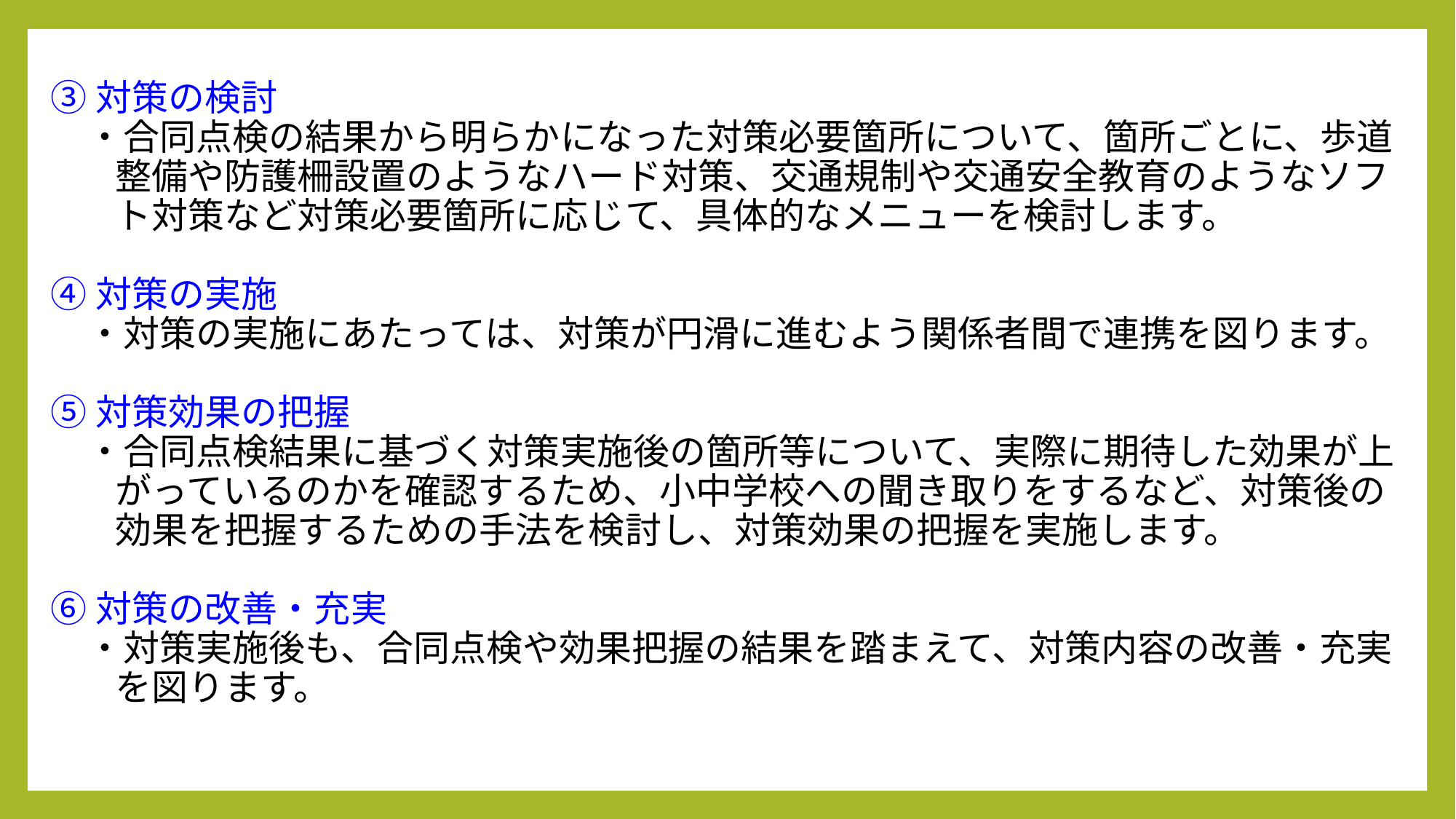

③対策の検討
　・合同点検の結果から明らかになった対策必要箇所について、箇所ごとに、歩道整備や防護柵設置のようなハード対策、交通規制や交通安全教育のようなソフト対策など対策必要箇所に応じて、具体的なメニューを検討します。

④対策の実施
　・対策の実施にあたっては、対策が円滑に進むよう関係者間で連携を図ります。

⑤対策効果の把握
　・合同点検結果に基づく対策実施後の箇所等について、実際に期待した効果が上がっているのかを確認するため、小中学校への聞き取りをするなど、対策後の効果を把握するための手法を検討し、対策効果の把握を実施します。

⑥対策の改善・充実
　・対策実施後も、合同点検や効果把握の結果を踏まえて、対策内容の改善・充実を図ります。